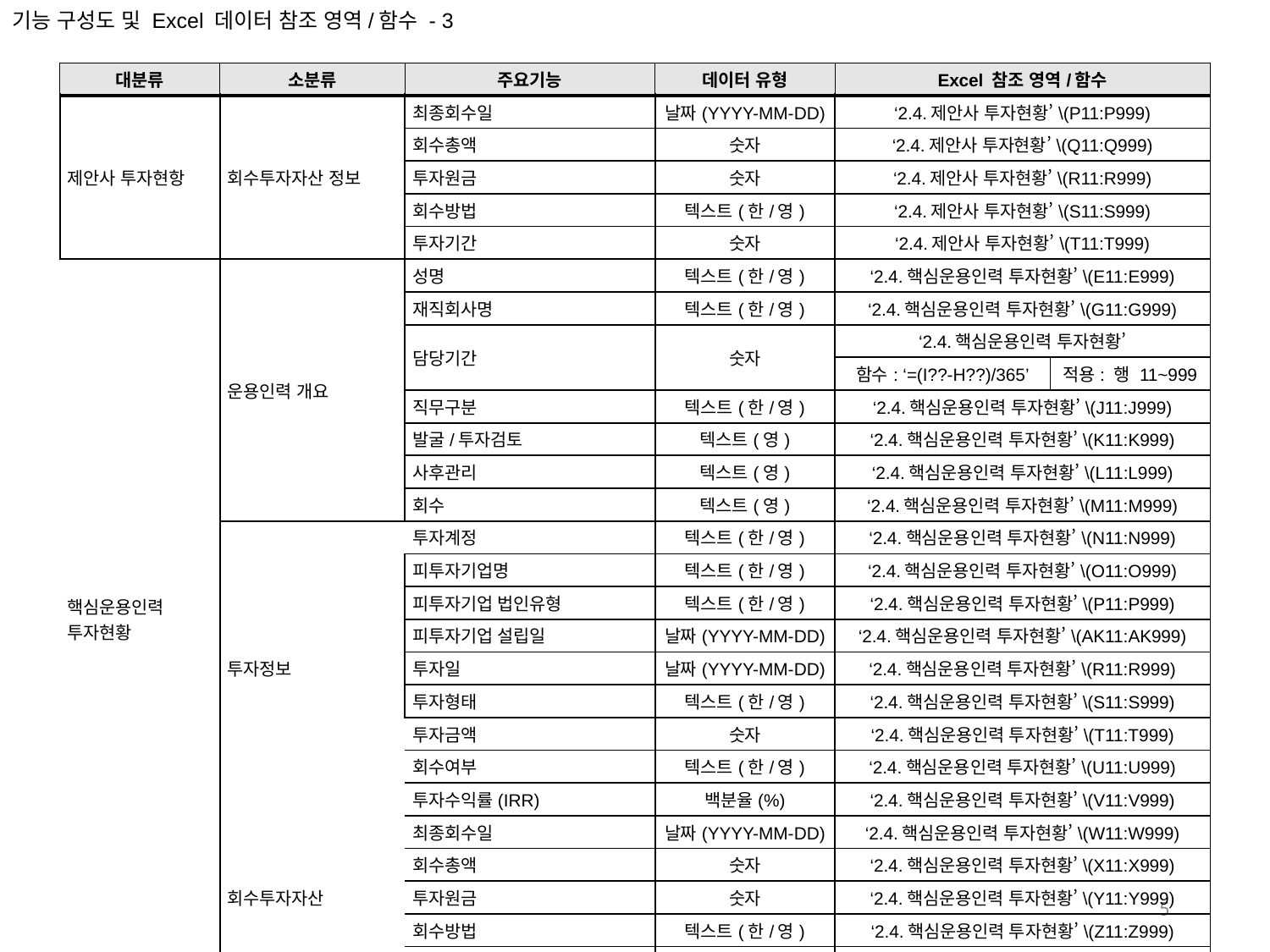

기능 구성도 및 Excel 데이터 참조 영역/함수 - 3
| 대분류 | 소분류 | 주요기능 | 데이터 유형 | Excel 참조 영역/함수 |  |
| --- | --- | --- | --- | --- | --- |
| 제안사 투자현항 | 회수투자자산 정보 | 최종회수일 | 날짜(YYYY-MM-DD) | ‘2.4.제안사 투자현황’\(P11:P999) |  |
|  |  | 회수총액 | 숫자 | ‘2.4.제안사 투자현황’\(Q11:Q999) |  |
|  |  | 투자원금 | 숫자 | ‘2.4.제안사 투자현황’\(R11:R999) |  |
|  |  | 회수방법 | 텍스트(한/영) | ‘2.4.제안사 투자현황’\(S11:S999) |  |
|  |  | 투자기간 | 숫자 | ‘2.4.제안사 투자현황’\(T11:T999) |  |
| 핵심운용인력 투자현황 | 운용인력 개요 | 성명 | 텍스트(한/영) | ‘2.4.핵심운용인력 투자현황’\(E11:E999) |  |
|  |  | 재직회사명 | 텍스트(한/영) | ‘2.4.핵심운용인력 투자현황’\(G11:G999) |  |
|  |  | 담당기간 | 숫자 | ‘2.4.핵심운용인력 투자현황’ |  |
|  |  |  |  | 함수: ‘=(I??-H??)/365’ | 적용: 행 11~999 |
|  |  | 직무구분 | 텍스트(한/영) | ‘2.4.핵심운용인력 투자현황’\(J11:J999) |  |
|  |  | 발굴/투자검토 | 텍스트(영) | ‘2.4.핵심운용인력 투자현황’\(K11:K999) |  |
|  |  | 사후관리 | 텍스트(영) | ‘2.4.핵심운용인력 투자현황’\(L11:L999) |  |
|  |  | 회수 | 텍스트(영) | ‘2.4.핵심운용인력 투자현황’\(M11:M999) |  |
|  | 투자정보 | 투자계정 | 텍스트(한/영) | ‘2.4.핵심운용인력 투자현황’\(N11:N999) |  |
|  |  | 피투자기업명 | 텍스트(한/영) | ‘2.4.핵심운용인력 투자현황’\(O11:O999) |  |
|  |  | 피투자기업 법인유형 | 텍스트(한/영) | ‘2.4.핵심운용인력 투자현황’\(P11:P999) |  |
|  |  | 피투자기업 설립일 | 날짜(YYYY-MM-DD) | ‘2.4.핵심운용인력 투자현황’\(AK11:AK999) |  |
|  |  | 투자일 | 날짜(YYYY-MM-DD) | ‘2.4.핵심운용인력 투자현황’\(R11:R999) |  |
|  |  | 투자형태 | 텍스트(한/영) | ‘2.4.핵심운용인력 투자현황’\(S11:S999) |  |
|  |  | 투자금액 | 숫자 | ‘2.4.핵심운용인력 투자현황’\(T11:T999) |  |
|  |  | 회수여부 | 텍스트(한/영) | ‘2.4.핵심운용인력 투자현황’\(U11:U999) |  |
|  |  | 투자수익률(IRR) | 백분율(%) | ‘2.4.핵심운용인력 투자현황’\(V11:V999) |  |
|  | 회수투자자산 | 최종회수일 | 날짜(YYYY-MM-DD) | ‘2.4.핵심운용인력 투자현황’\(W11:W999) |  |
|  |  | 회수총액 | 숫자 | ‘2.4.핵심운용인력 투자현황’\(X11:X999) |  |
|  |  | 투자원금 | 숫자 | ‘2.4.핵심운용인력 투자현황’\(Y11:Y999) |  |
|  |  | 회수방법 | 텍스트(한/영) | ‘2.4.핵심운용인력 투자현황’\(Z11:Z999) |  |
|  |  | 투자기간 | 숫자 | ‘2.4.핵심운용인력 투자현황’\(AA11:AA999) |  |
5